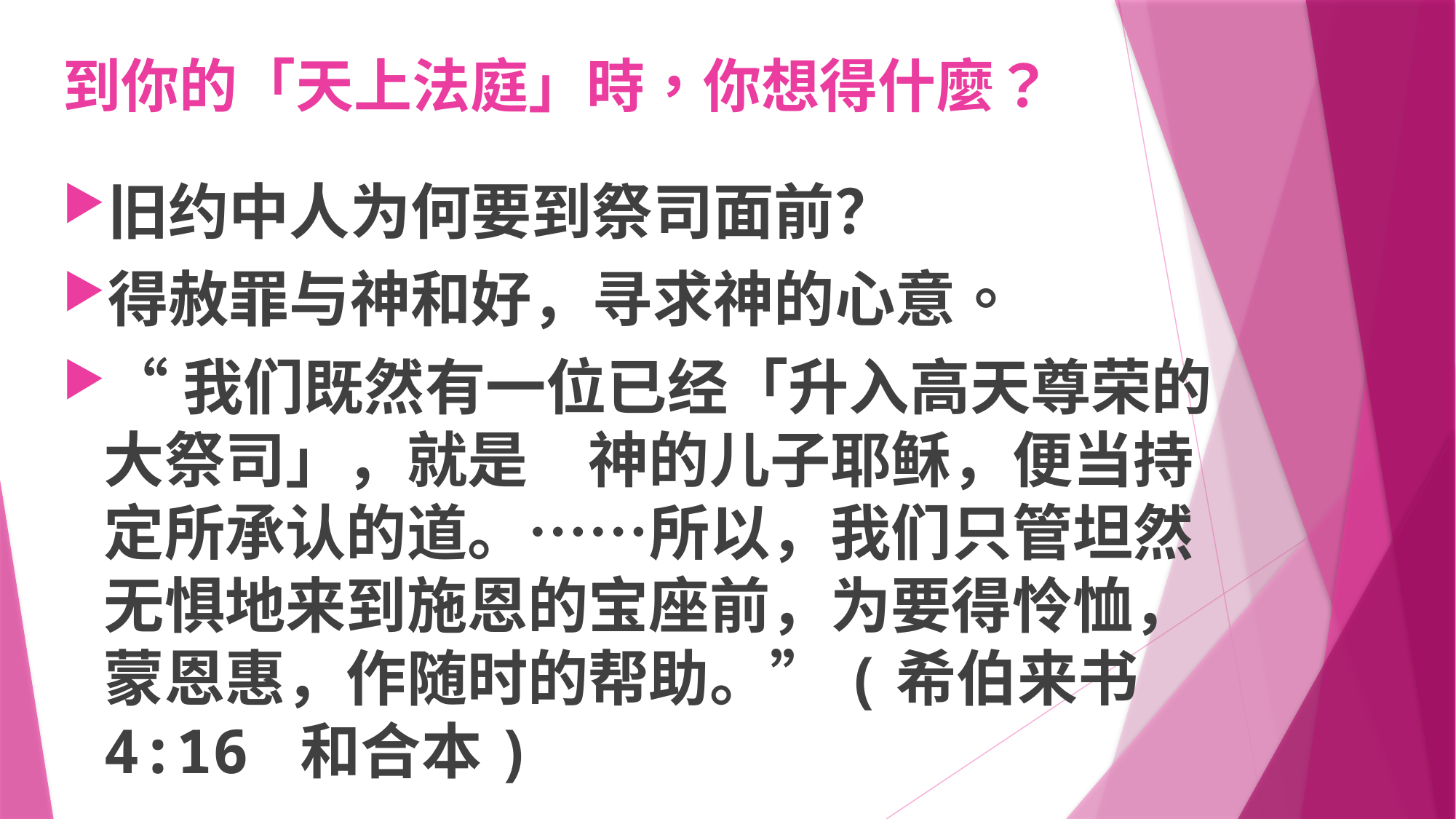

# 到你的「天上法庭」時，你想得什麼？
旧约中人为何要到祭司面前？
得赦罪与神和好，寻求神的心意。
“我们既然有一位已经「升入高天尊荣的大祭司」，就是　神的儿子耶稣，便当持定所承认的道。……所以，我们只管坦然无惧地来到施恩的宝座前，为要得怜恤，蒙恩惠，作随时的帮助。”(希伯来书 4:16 和合本)